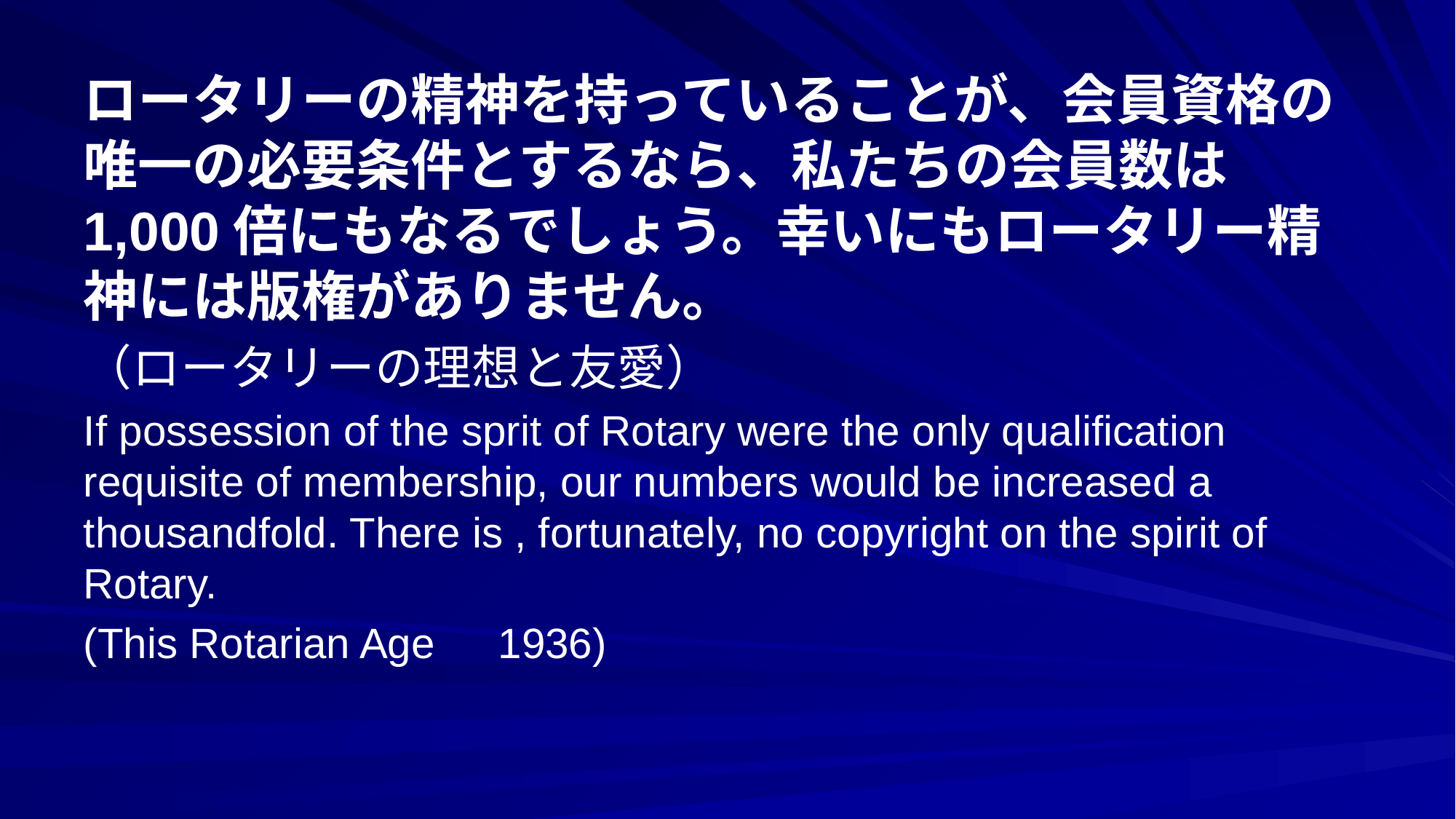

#
ロータリーの精神を持っていることが、会員資格の唯一の必要条件とするなら、私たちの会員数は1,000倍にもなるでしょう。幸いにもロータリー精神には版権がありません。
（ロータリーの理想と友愛）
If possession of the sprit of Rotary were the only qualification requisite of membership, our numbers would be increased a thousandfold. There is , fortunately, no copyright on the spirit of Rotary.
(This Rotarian Age　1936)